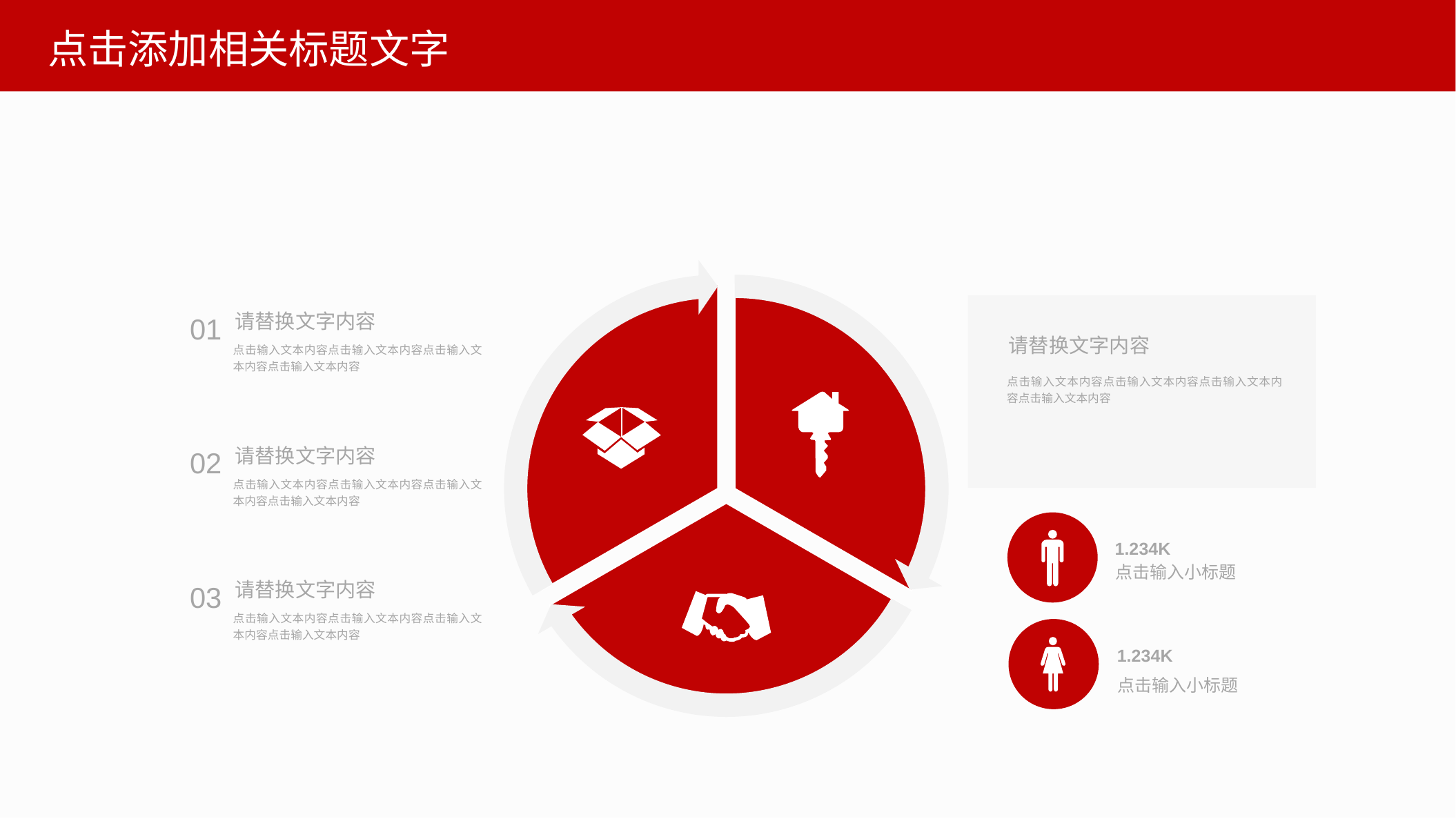

点击添加相关标题文字

请替换文字内容
点击输入文本内容点击输入文本内容点击输入文本内容点击输入文本内容
请替换文字内容
点击输入文本内容点击输入文本内容点击输入文本内容点击输入文本内容
01

请替换文字内容
点击输入文本内容点击输入文本内容点击输入文本内容点击输入文本内容
02

1.234K
点击输入小标题
请替换文字内容
点击输入文本内容点击输入文本内容点击输入文本内容点击输入文本内容
03

1.234K
点击输入小标题